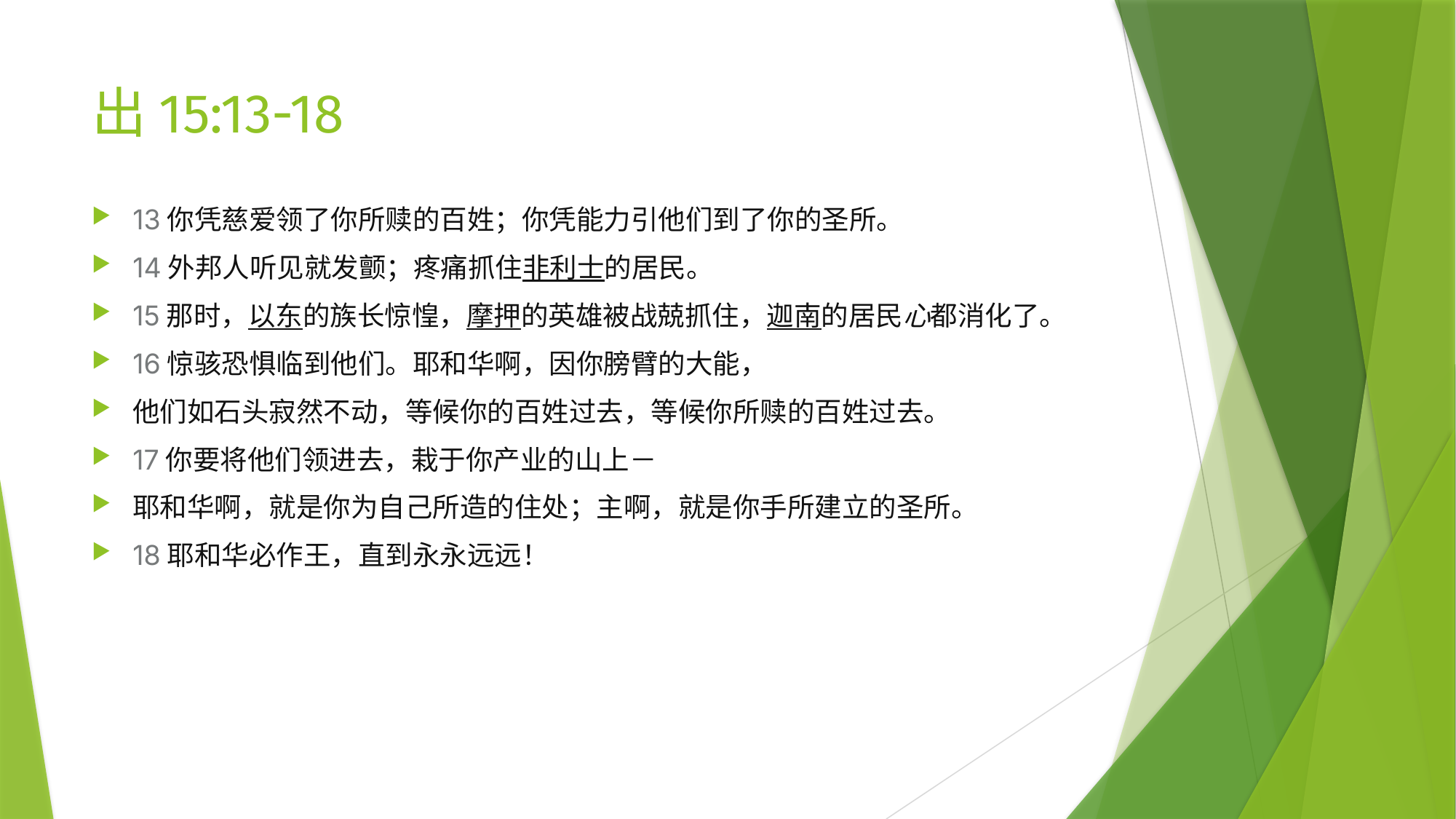

# 出15:13-18
13你凭慈爱领了你所赎的百姓；你凭能力引他们到了你的圣所。
14外邦人听见就发颤；疼痛抓住非利士的居民。
15那时，以东的族长惊惶，摩押的英雄被战兢抓住，迦南的居民心都消化了。
16惊骇恐惧临到他们。耶和华啊，因你膀臂的大能，
他们如石头寂然不动，等候你的百姓过去，等候你所赎的百姓过去。
17你要将他们领进去，栽于你产业的山上－
耶和华啊，就是你为自己所造的住处；主啊，就是你手所建立的圣所。
18耶和华必作王，直到永永远远！